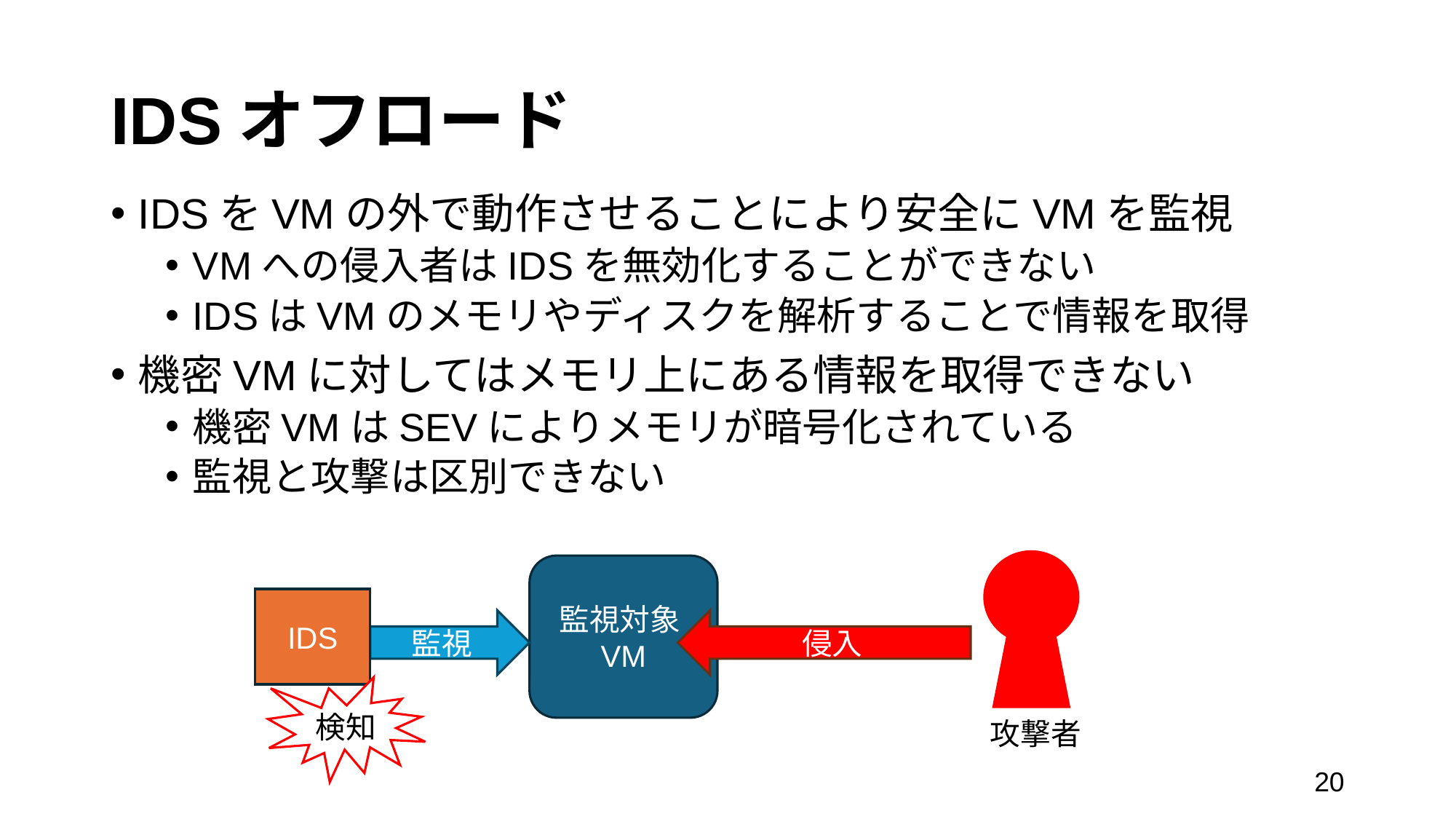

# IDSオフロード
IDSをVMの外で動作させることにより安全にVMを監視
VMへの侵入者はIDSを無効化することができない
IDSはVMのメモリやディスクを解析することで情報を取得
機密VMに対してはメモリ上にある情報を取得できない
機密VMはSEVによりメモリが暗号化されている
監視と攻撃は区別できない

監視対象VM
IDS
監視
侵入
検知
攻撃者
20